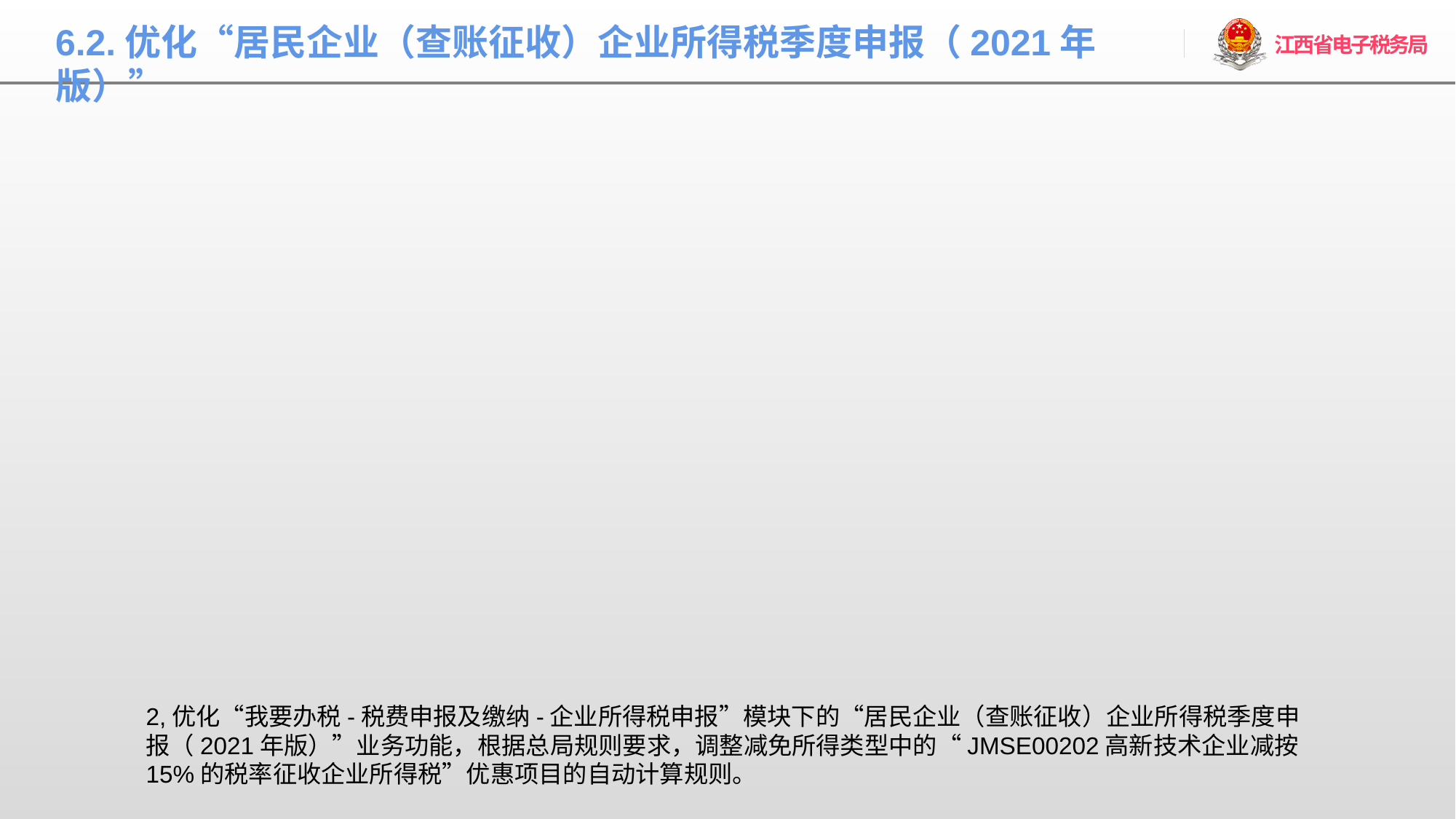

6.2.优化“居民企业（查账征收）企业所得税季度申报（2021年版）”
2,优化“我要办税-税费申报及缴纳-企业所得税申报”模块下的“居民企业（查账征收）企业所得税季度申报（2021年版）”业务功能，根据总局规则要求，调整减免所得类型中的“JMSE00202高新技术企业减按15%的税率征收企业所得税”优惠项目的自动计算规则。